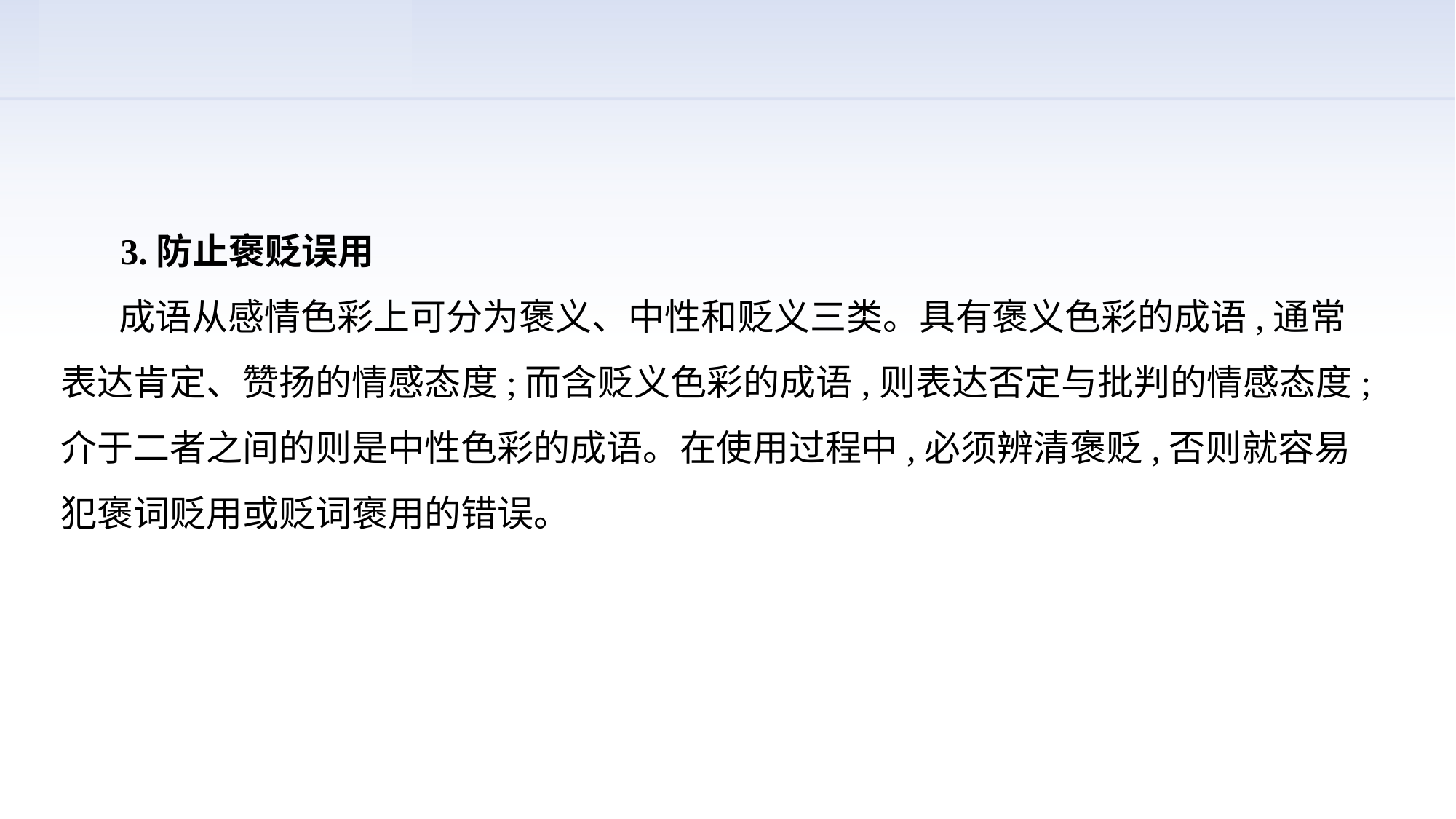

3.防止褒贬误用
      成语从感情色彩上可分为褒义、中性和贬义三类。具有褒义色彩的成语,通常表达肯定、赞扬的情感态度;而含贬义色彩的成语,则表达否定与批判的情感态度;介于二者之间的则是中性色彩的成语。在使用过程中,必须辨清褒贬,否则就容易犯褒词贬用或贬词褒用的错误。